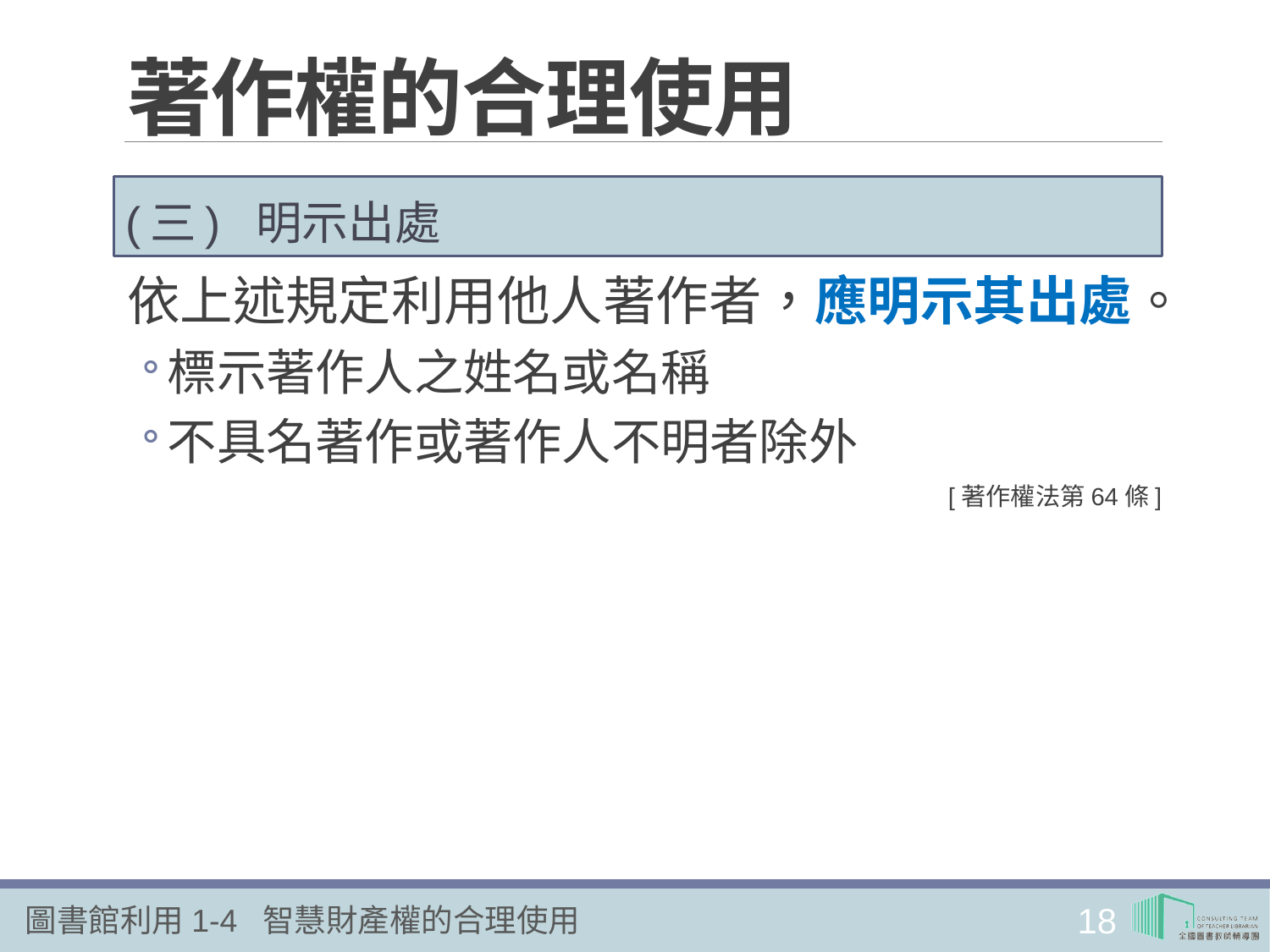

# 著作權的合理使用
(三)  明示出處
依上述規定利用他人著作者，應明示其出處。
標示著作人之姓名或名稱
不具名著作或著作人不明者除外
[著作權法第64條]